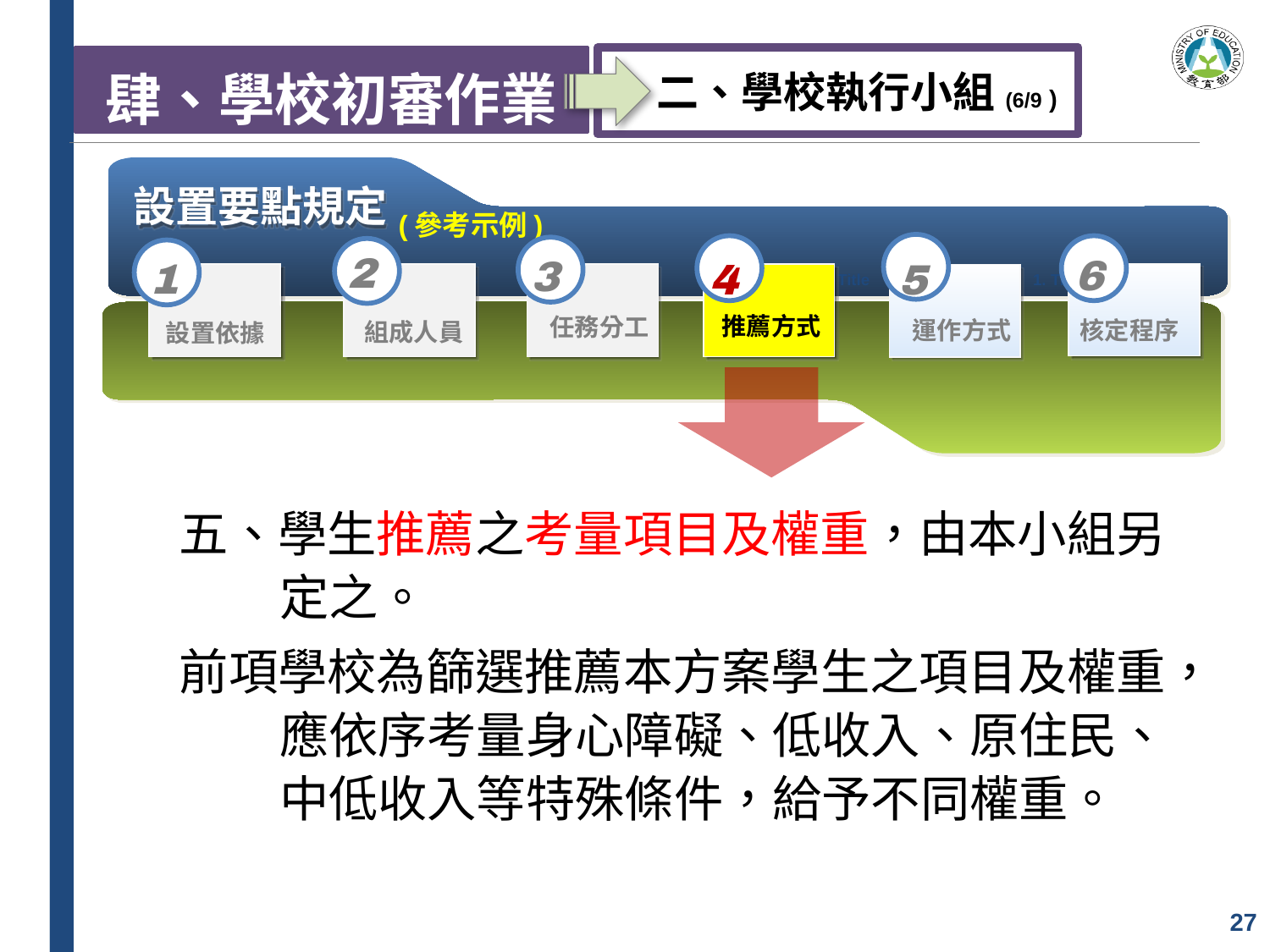

肆、學校初審作業
二、學校執行小組(6/9 ))

設置要點規定

(參考示例)

2

6
3
1
4
5
2. Title
3. Title
1. Title
1. Title
1. Title

設置依據

推薦方式
任務分工

運作方式
核定程序
組成人員

五、學生推薦之考量項目及權重，由本小組另定之。
前項學校為篩選推薦本方案學生之項目及權重，應依序考量身心障礙、低收入、原住民、中低收入等特殊條件，給予不同權重。
27
27